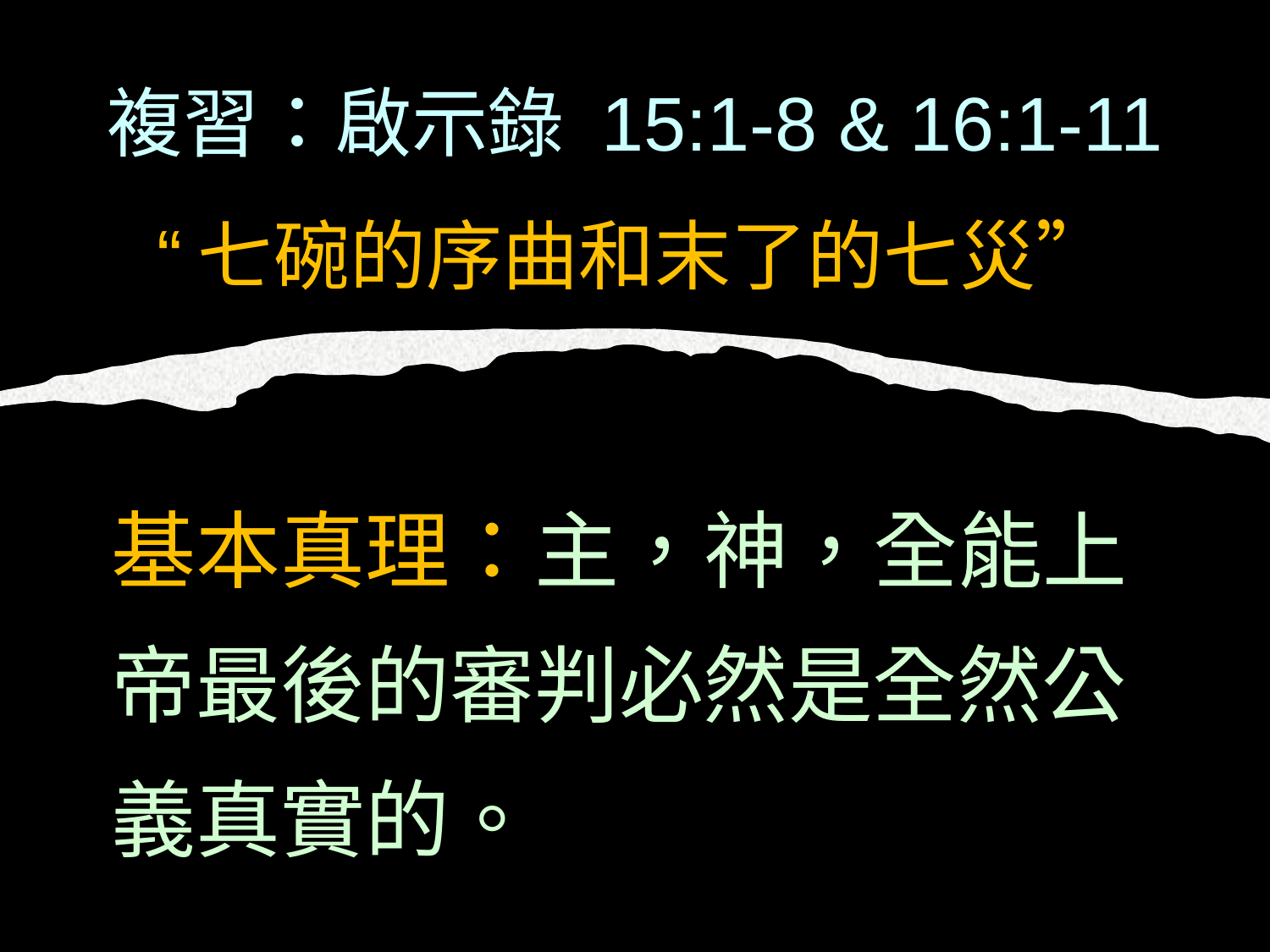

# 複習：啟示錄 15:1-8 & 16:1-11 “七碗的序曲和末了的七災”

基本真理：主，神，全能上帝最後的審判必然是全然公義真實的。